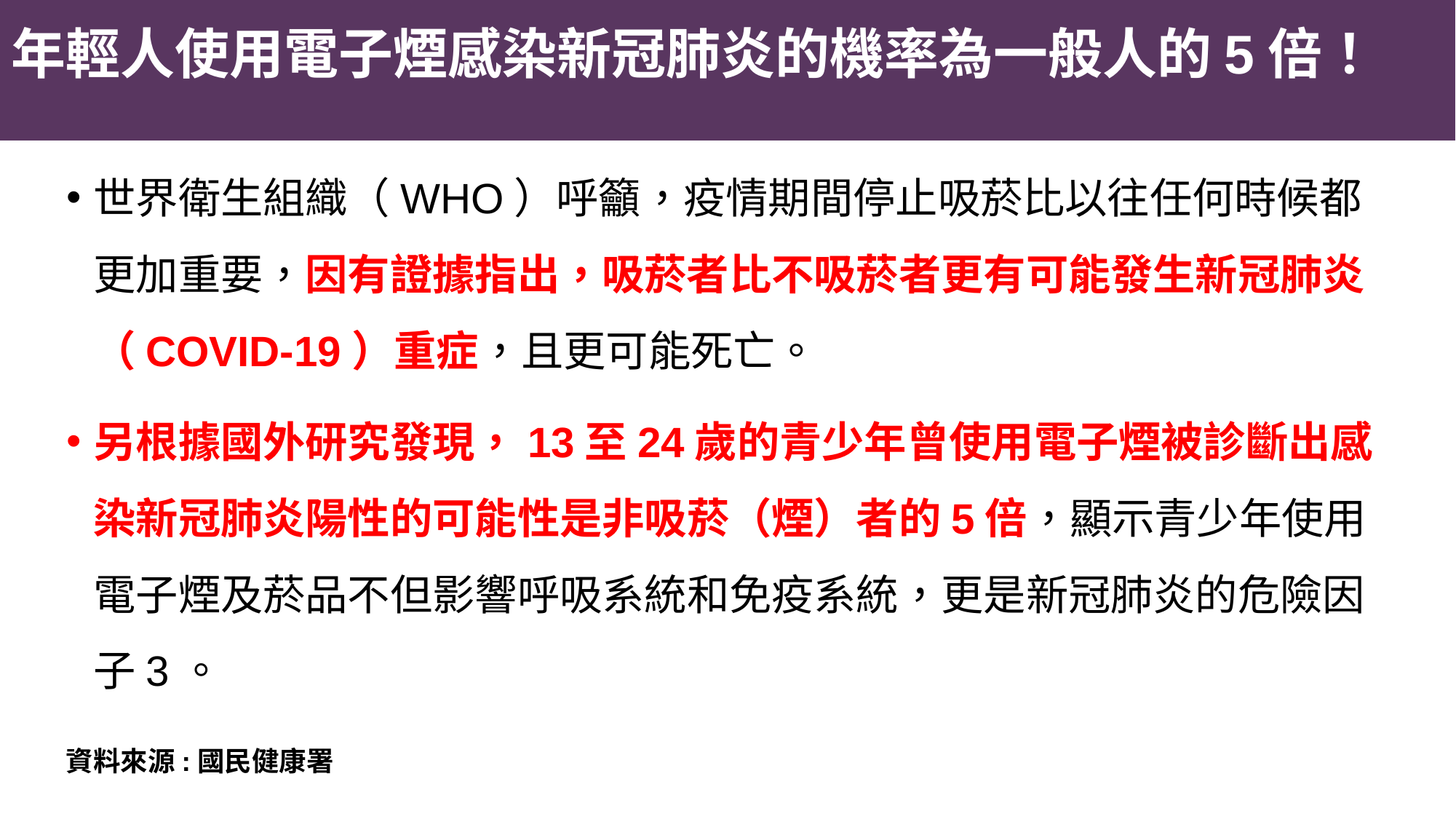

# 年輕人使用電子煙感染新冠肺炎的機率為一般人的5倍！
世界衛生組織（WHO）呼籲，疫情期間停止吸菸比以往任何時候都更加重要，因有證據指出，吸菸者比不吸菸者更有可能發生新冠肺炎（COVID-19）重症，且更可能死亡。
另根據國外研究發現，13至24歲的青少年曾使用電子煙被診斷出感染新冠肺炎陽性的可能性是非吸菸（煙）者的5倍，顯示青少年使用電子煙及菸品不但影響呼吸系統和免疫系統，更是新冠肺炎的危險因子3。

資料來源:國民健康署